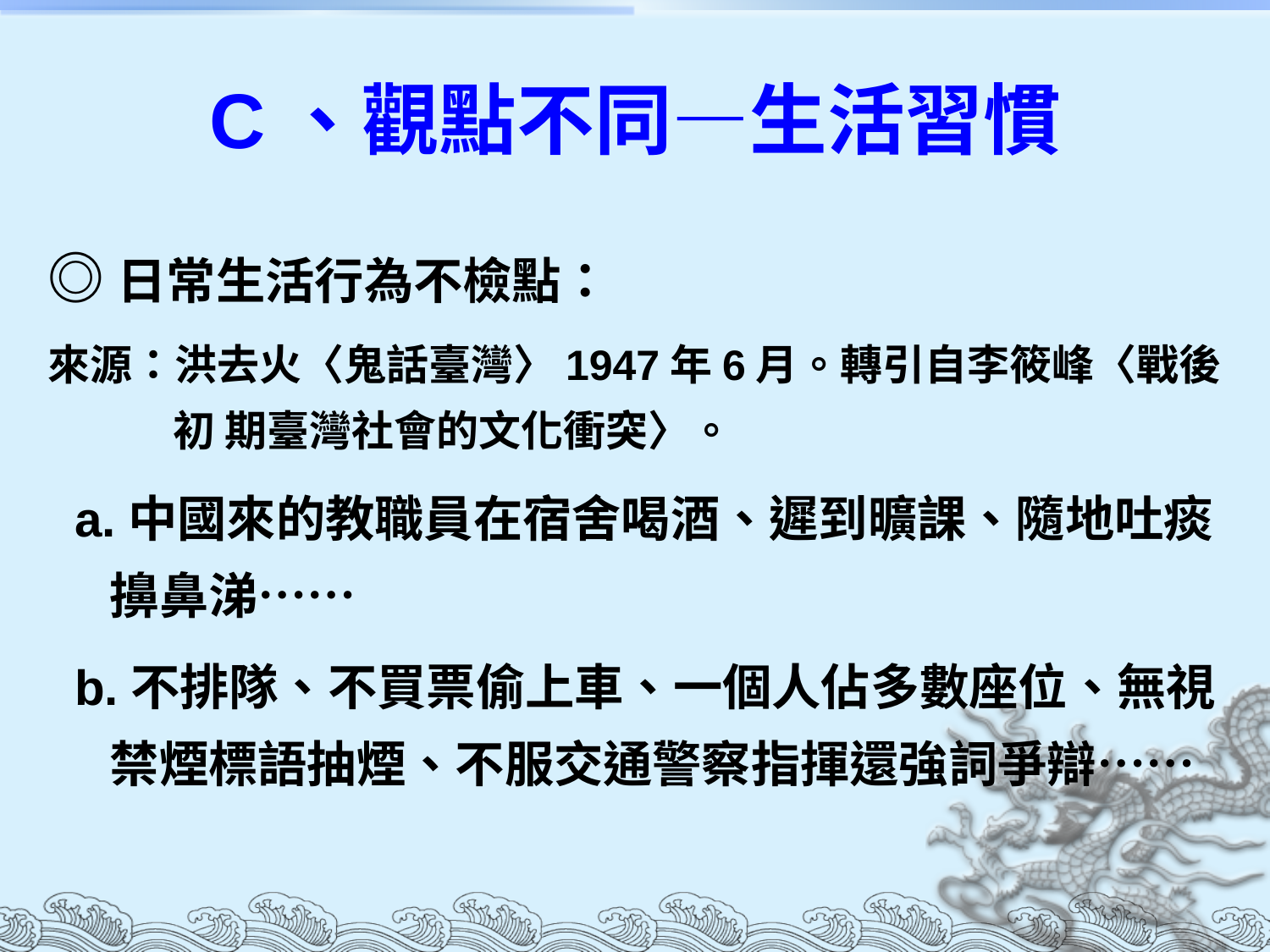

# C、觀點不同—生活習慣
◎日常生活行為不檢點：
來源：洪去火〈鬼話臺灣〉1947年6月。轉引自李筱峰〈戰後初 期臺灣社會的文化衝突〉。
  a.中國來的教職員在宿舍喝酒、遲到曠課、隨地吐痰 擤鼻涕……
  b.不排隊、不買票偷上車、一個人佔多數座位、無視禁煙標語抽煙、不服交通警察指揮還強詞爭辯……